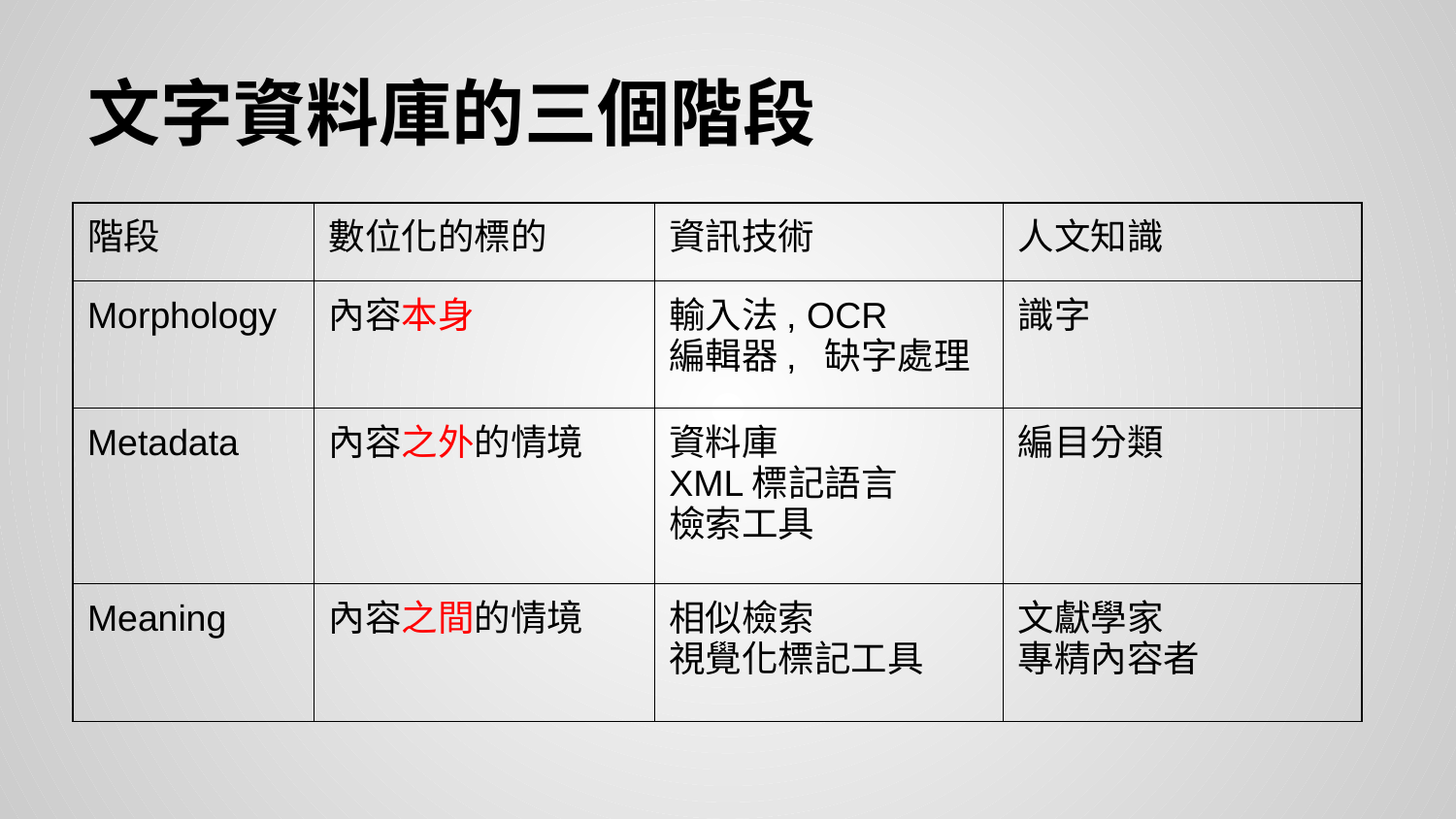

# 文字資料庫的三個階段
| 階段 | 數位化的標的 | 資訊技術 | 人文知識 |
| --- | --- | --- | --- |
| Morphology | 內容本身 | 輸入法, OCR 編輯器, 缺字處理 | 識字 |
| Metadata | 內容之外的情境 | 資料庫 XML標記語言 檢索工具 | 編目分類 |
| Meaning | 內容之間的情境 | 相似檢索 視覺化標記工具 | 文獻學家 專精內容者 |